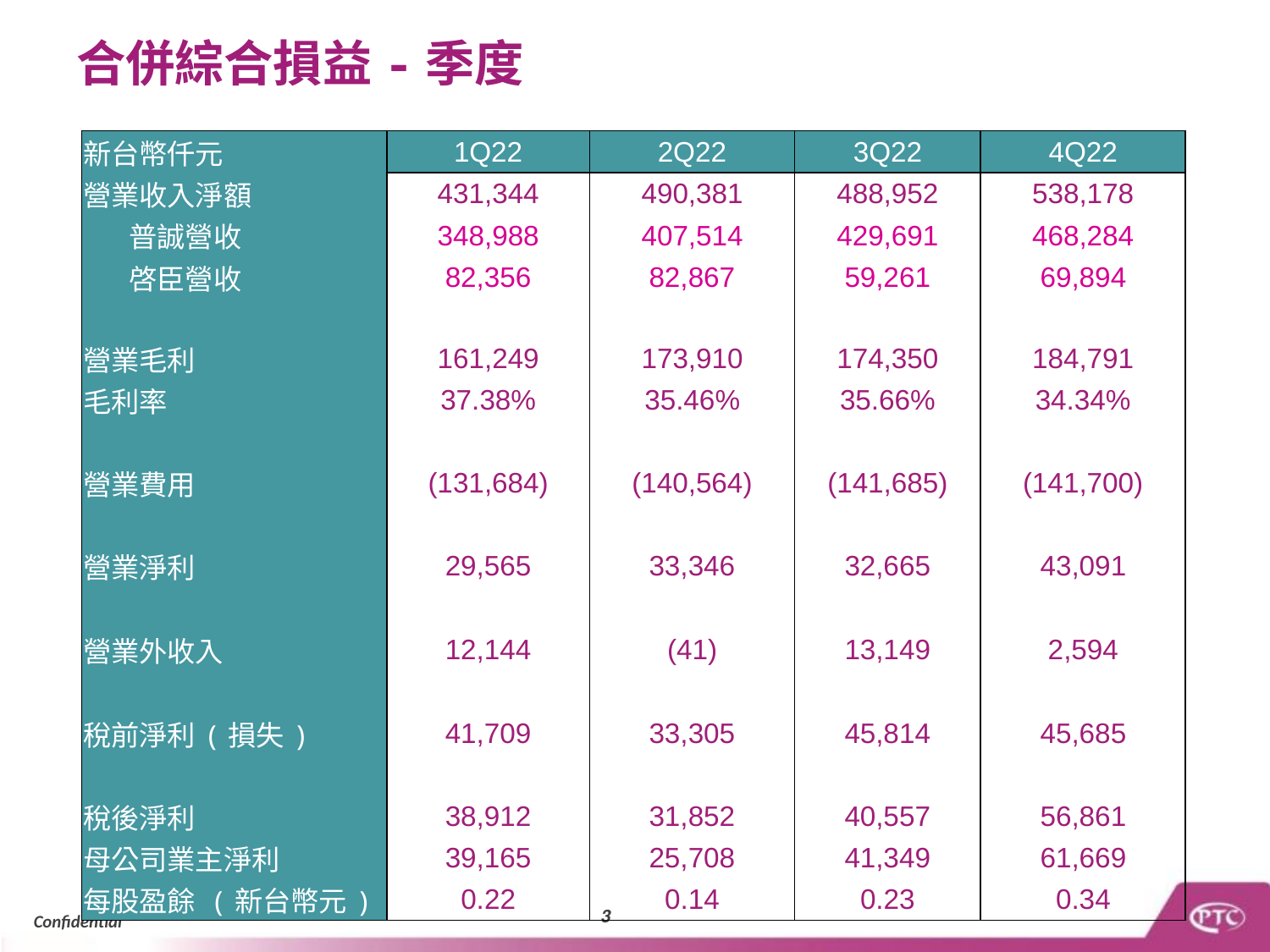

# 合併綜合損益-季度
| 新台幣仟元 | 1Q22 | 2Q22 | 3Q22 | 4Q22 |
| --- | --- | --- | --- | --- |
| 營業收入淨額 | 431,344 | 490,381 | 488,952 | 538,178 |
| 普誠營收 | 348,988 | 407,514 | 429,691 | 468,284 |
| 啓臣營收 | 82,356 | 82,867 | 59,261 | 69,894 |
|  |  |  |  |  |
| 營業毛利 | 161,249 | 173,910 | 174,350 | 184,791 |
| 毛利率 | 37.38% | 35.46% | 35.66% | 34.34% |
|  |  |  |  |  |
| 營業費用 | (131,684) | (140,564) | (141,685) | (141,700) |
|  |  |  |  |  |
| 營業淨利 | 29,565 | 33,346 | 32,665 | 43,091 |
|  |  |  |  |  |
| 營業外收入 | 12,144 | (41) | 13,149 | 2,594 |
|  |  |  |  |  |
| 稅前淨利(損失) | 41,709 | 33,305 | 45,814 | 45,685 |
|  |  |  |  |  |
| 稅後淨利 | 38,912 | 31,852 | 40,557 | 56,861 |
| 母公司業主淨利 | 39,165 | 25,708 | 41,349 | 61,669 |
| 每股盈餘 (新台幣元) | 0.22 | 0.14 | 0.23 | 0.34 |